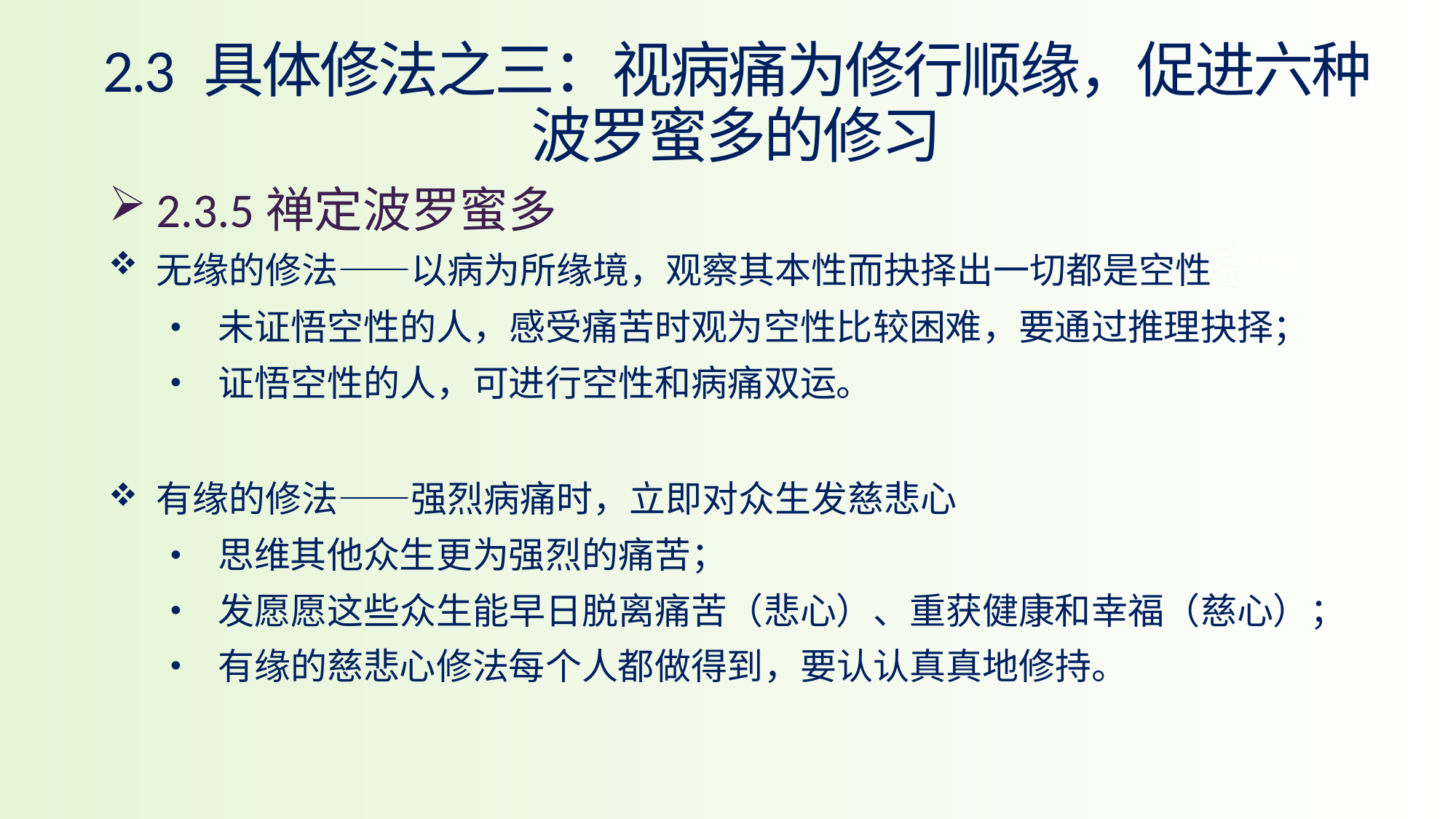

2.3 具体修法之三：视病痛为修行顺缘，促进六种波罗蜜多的修习
2.3.5禅定波罗蜜多
无缘的修法——以病为所缘境，观察其本性而抉择出一切都是空性空性
未证悟空性的人，感受痛苦时观为空性比较困难，要通过推理抉择；
证悟空性的人，可进行空性和病痛双运。

有缘的修法——强烈病痛时，立即对众生发慈悲心
思维其他众生更为强烈的痛苦；
发愿愿这些众生能早日脱离痛苦（悲心）、重获健康和幸福（慈心）；
有缘的慈悲心修法每个人都做得到，要认认真真地修持。